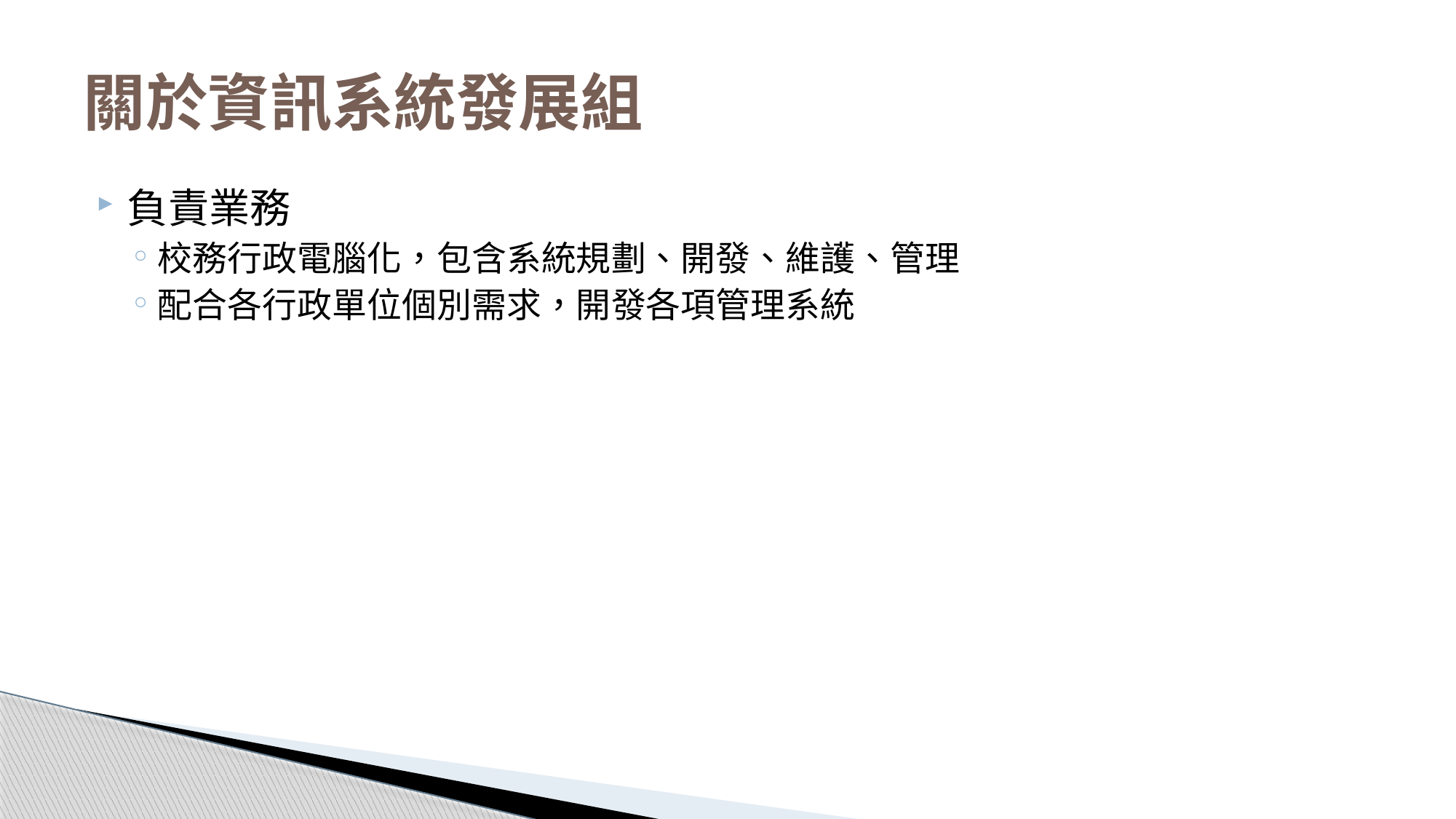

# 關於資訊系統發展組
負責業務
校務行政電腦化，包含系統規劃、開發、維護、管理
配合各行政單位個別需求，開發各項管理系統